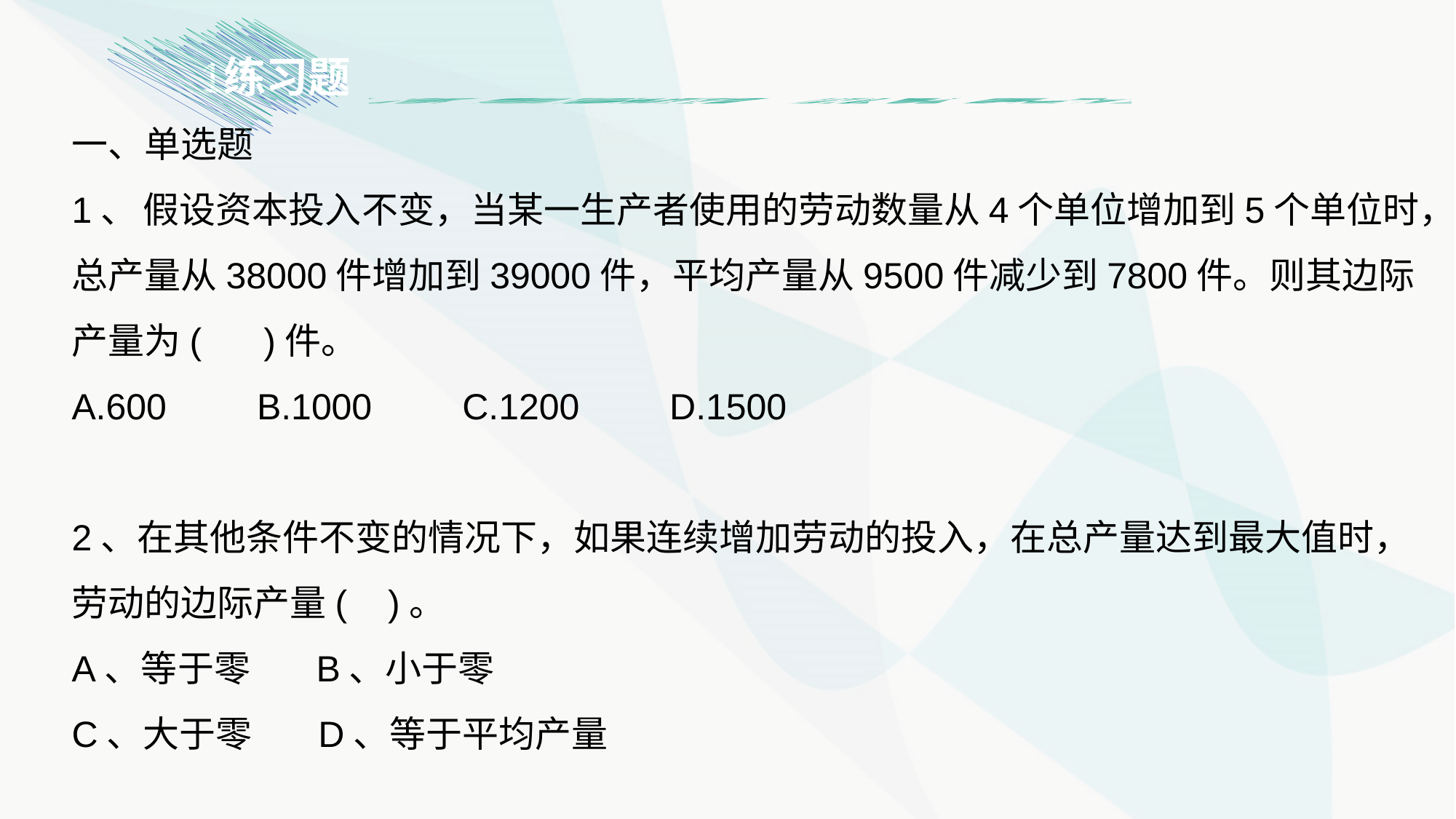

1
练习题
一、单选题
1、 假设资本投入不变，当某一生产者使用的劳动数量从4个单位增加到5个单位时，总产量从38000件增加到39000件，平均产量从9500件减少到7800件。则其边际产量为(　 )件。
A.600　　B.1000　　C.1200　　D.1500

2、在其他条件不变的情况下，如果连续增加劳动的投入，在总产量达到最大值时，劳动的边际产量(    )。
A、等于零       B、小于零
C、大于零       D、等于平均产量